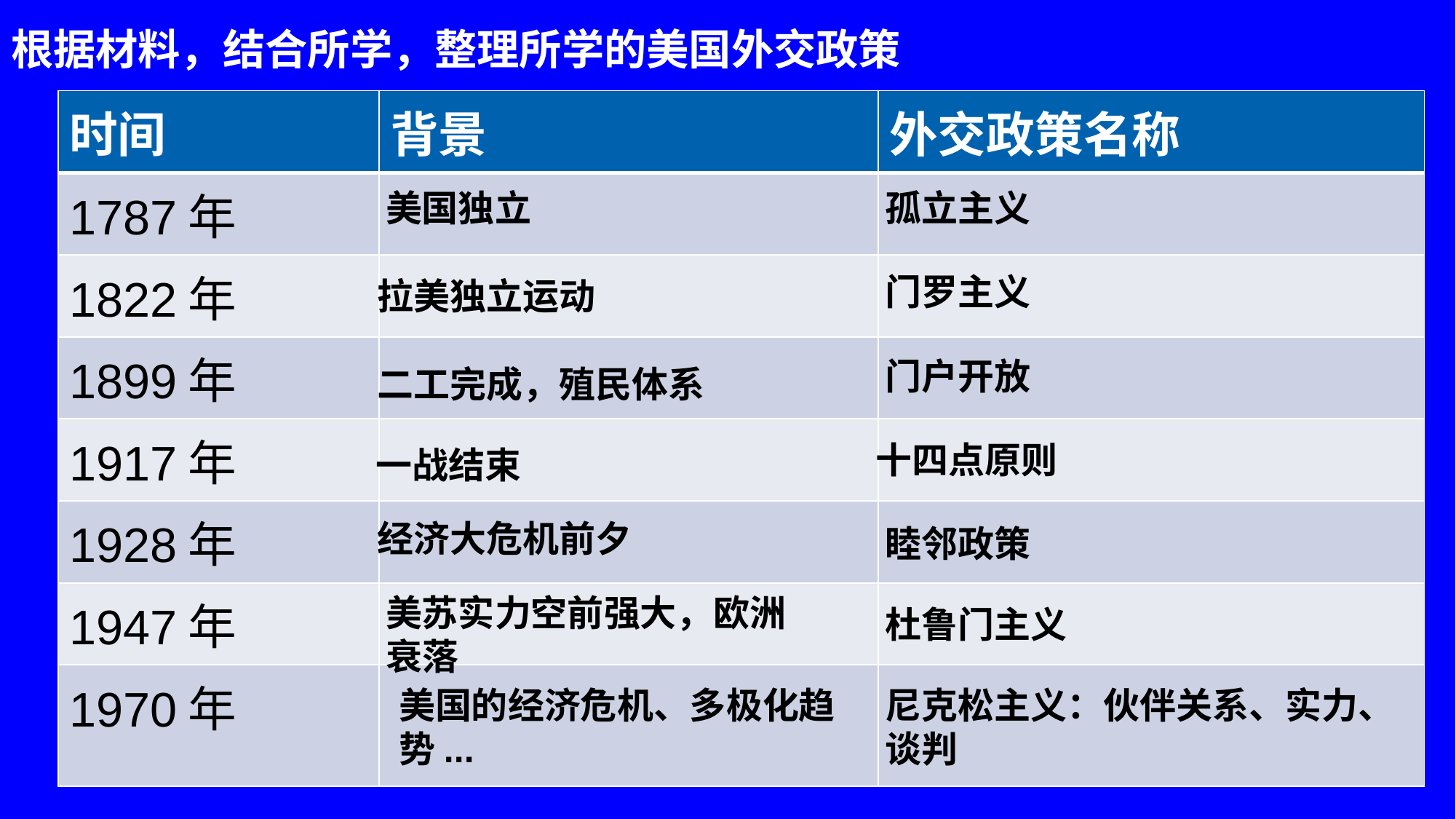

# 根据材料，结合所学，整理所学的美国外交政策
| 时间 | 背景 | 外交政策名称 |
| --- | --- | --- |
| 1787年 |  |  |
| 1822年 |  |  |
| 1899年 |  |  |
| 1917年 |  |  |
| 1928年 |  |  |
| 1947年 |  |  |
| 1970年 |  |  |
美国独立
孤立主义
门罗主义
拉美独立运动
门户开放
二工完成，殖民体系
十四点原则
一战结束
经济大危机前夕
睦邻政策
美苏实力空前强大，欧洲衰落
杜鲁门主义
尼克松主义：伙伴关系、实力、谈判
美国的经济危机、多极化趋势...